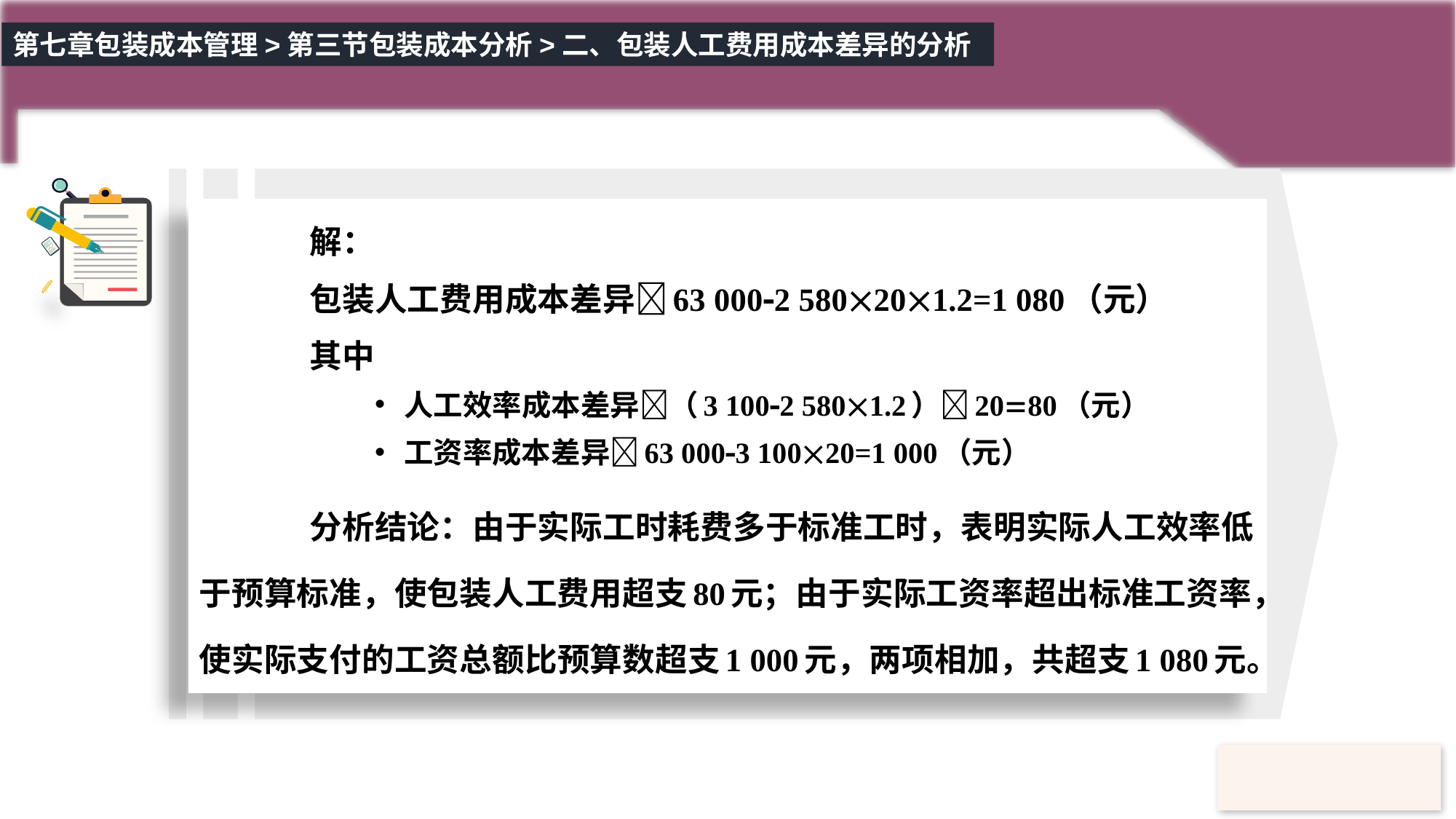

第七章包装成本管理>第三节包装成本分析>二、包装人工费用成本差异的分析
解：
包装人工费用成本差异=63 000−2 580×20×1.2=1 080（元）
其中
人工效率成本差异=（3 100−2 580×1.2）×20=80（元）
工资率成本差异=63 000−3 100×20=1 000（元）
分析结论：由于实际工时耗费多于标准工时，表明实际人工效率低于预算标准，使包装人工费用超支80元；由于实际工资率超出标准工资率，使实际支付的工资总额比预算数超支1 000元，两项相加，共超支1 080元。